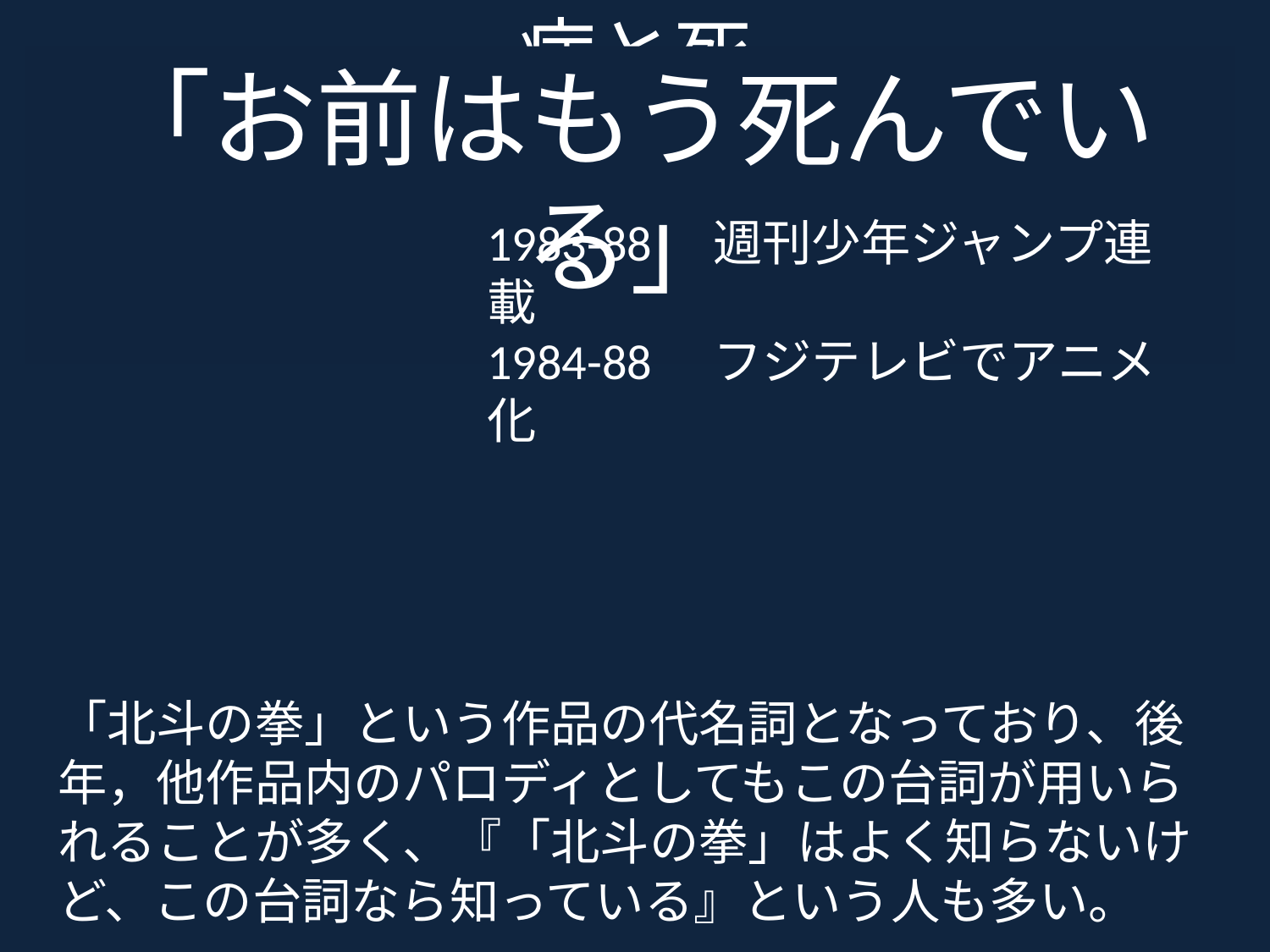

# 病と死 その「当事者意識」を「取り戻す」
「お前はもう死んでいる」

1983-88　週刊少年ジャンプ連載
1984-88　フジテレビでアニメ化
「北斗の拳」という作品の代名詞となっており、後年，他作品内のパロディとしてもこの台詞が用いられることが多く、『「北斗の拳」はよく知らないけど、この台詞なら知っている』という人も多い。